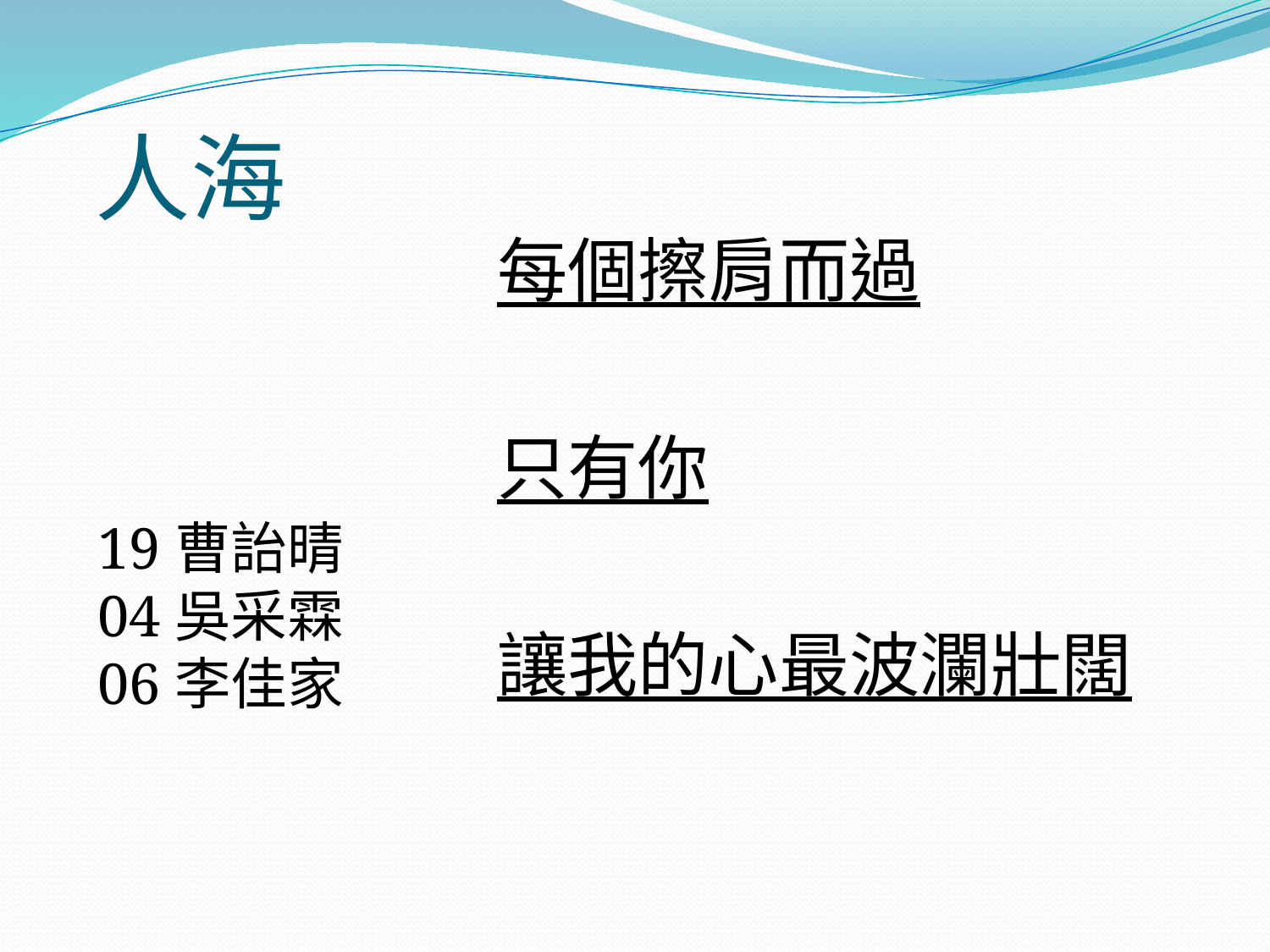

# 人海
每個擦肩而過

只有你

讓我的心最波瀾壯闊
19曹詒晴
04吳采霖
06李佳家